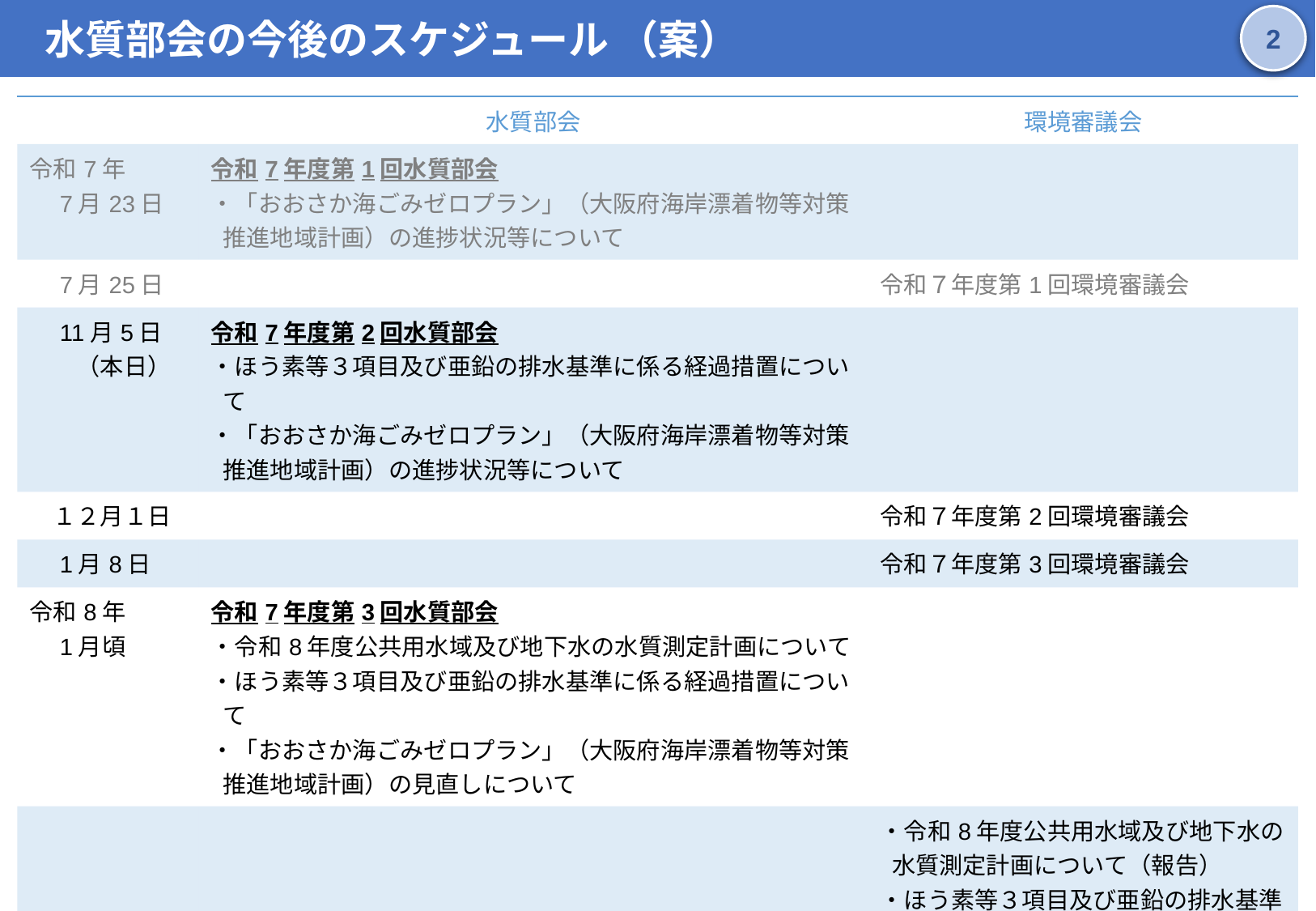

水質部会の今後のスケジュール （案）
2
|  | 水質部会 | 環境審議会 |
| --- | --- | --- |
| 令和7年 　7月23日 | 令和7年度第1回水質部会 ・「おおさか海ごみゼロプラン」（大阪府海岸漂着物等対策推進地域計画）の進捗状況等について |  |
| 7月25日 |  | 令和７年度第1回環境審議会 |
| 11月5日 　　（本日） | 令和7年度第2回水質部会 ・ほう素等３項目及び亜鉛の排水基準に係る経過措置について ・「おおさか海ごみゼロプラン」（大阪府海岸漂着物等対策推進地域計画）の進捗状況等について |  |
| １２月１日 |  | 令和７年度第2回環境審議会 |
| 1月8日 |  | 令和７年度第3回環境審議会 |
| 令和8年 　1月頃 | 令和7年度第3回水質部会 ・令和8年度公共用水域及び地下水の水質測定計画について ・ほう素等３項目及び亜鉛の排水基準に係る経過措置について ・「おおさか海ごみゼロプラン」（大阪府海岸漂着物等対策推進地域計画）の見直しについて |  |
|  |  | ・令和8年度公共用水域及び地下水の水質測定計画について（報告） ・ほう素等３項目及び亜鉛の排水基準に係る経過措置について（報告） ・「おおさか海ごみゼロプラン」（大阪府海岸漂着物等対策推進地域計画）の見直しについて（報告） |